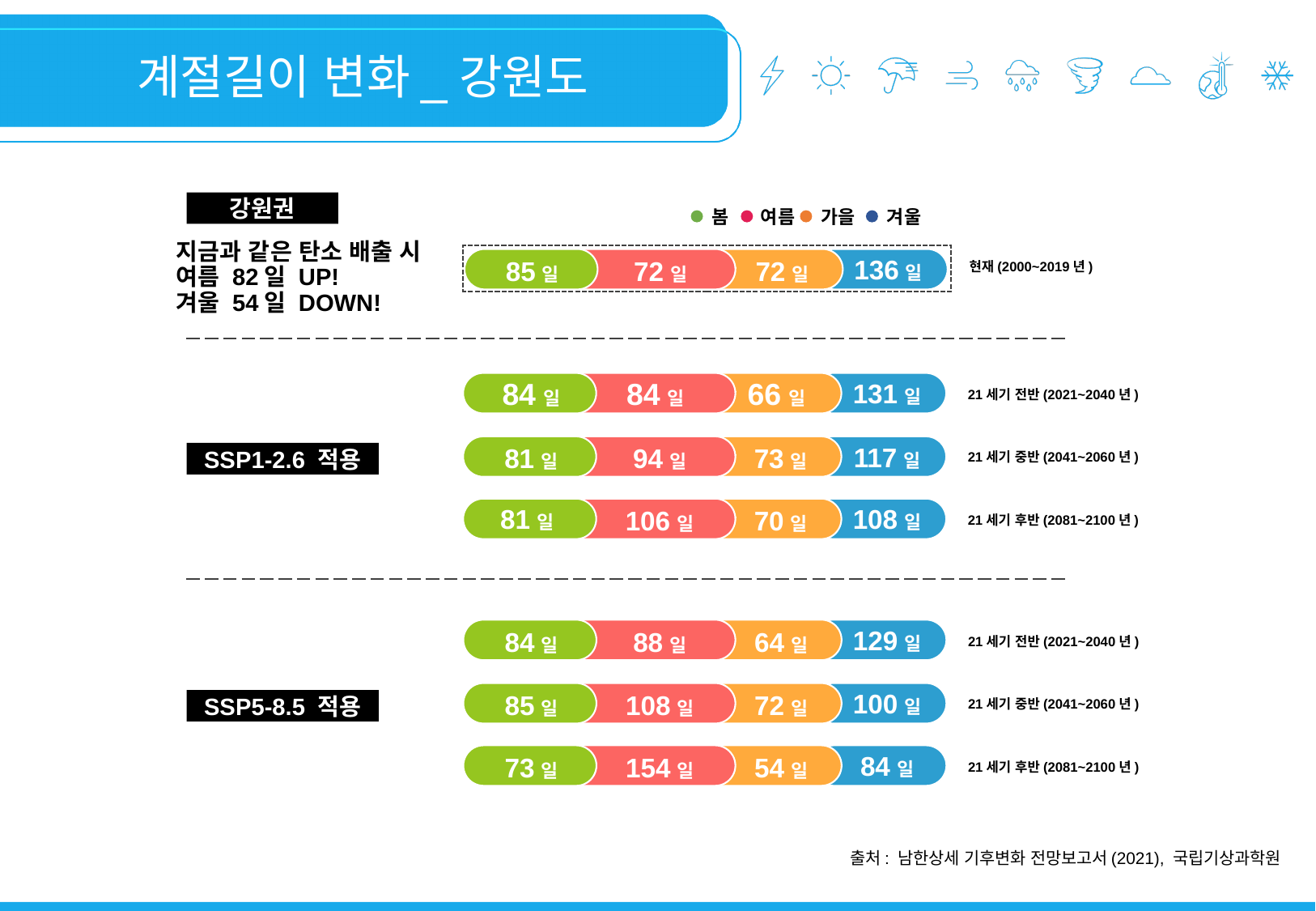

계절길이 변화_강원도
강원권
 봄      여름     가을      겨울

지금과 같은 탄소 배출 시
여름 82일 UP!
겨울 54일 DOWN!

 85일
   72일
         72일
  136일
현재(2000~2019년)
 84일
  84일
        66일
  131일
21세기 전반(2021~2040년)
 81일
   94일
         73일
  117일
21세기 중반(2041~2060년)
SSP1-2.6 적용
81일
   106일
         70일
  108일
21세기 후반(2081~2100년)
 84일
   88일
         64일
  129일
21세기 전반(2021~2040년)
 85일
   108일
         72일
  100일
21세기 중반(2041~2060년)
SSP5-8.5 적용
 73일
   154일
         54일
  84일
21세기 후반(2081~2100년)
출처: 남한상세 기후변화 전망보고서(2021), 국립기상과학원